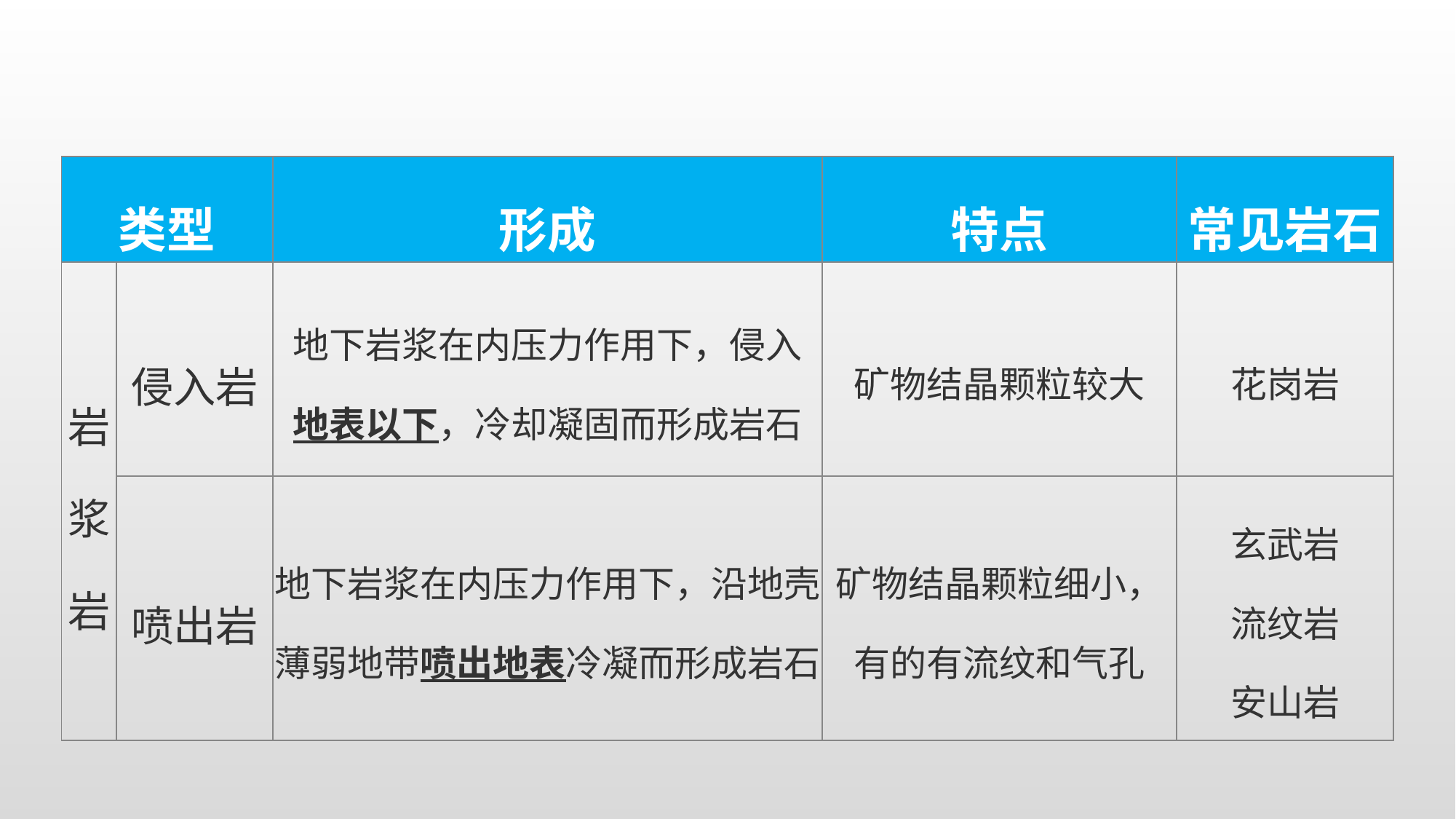

| 类型 |  | 形成 | 特点 | 常见岩石 |
| --- | --- | --- | --- | --- |
| 岩浆 岩 | 侵入岩 | 地下岩浆在内压力作用下，侵入 地表以下，冷却凝固而形成岩石 | 矿物结晶颗粒较大 | 花岗岩 |
|  | 喷出岩 | 地下岩浆在内压力作用下，沿地壳 薄弱地带喷出地表冷凝而形成岩石 | 矿物结晶颗粒细小，有的有流纹和气孔 | 玄武岩 流纹岩 安山岩 |